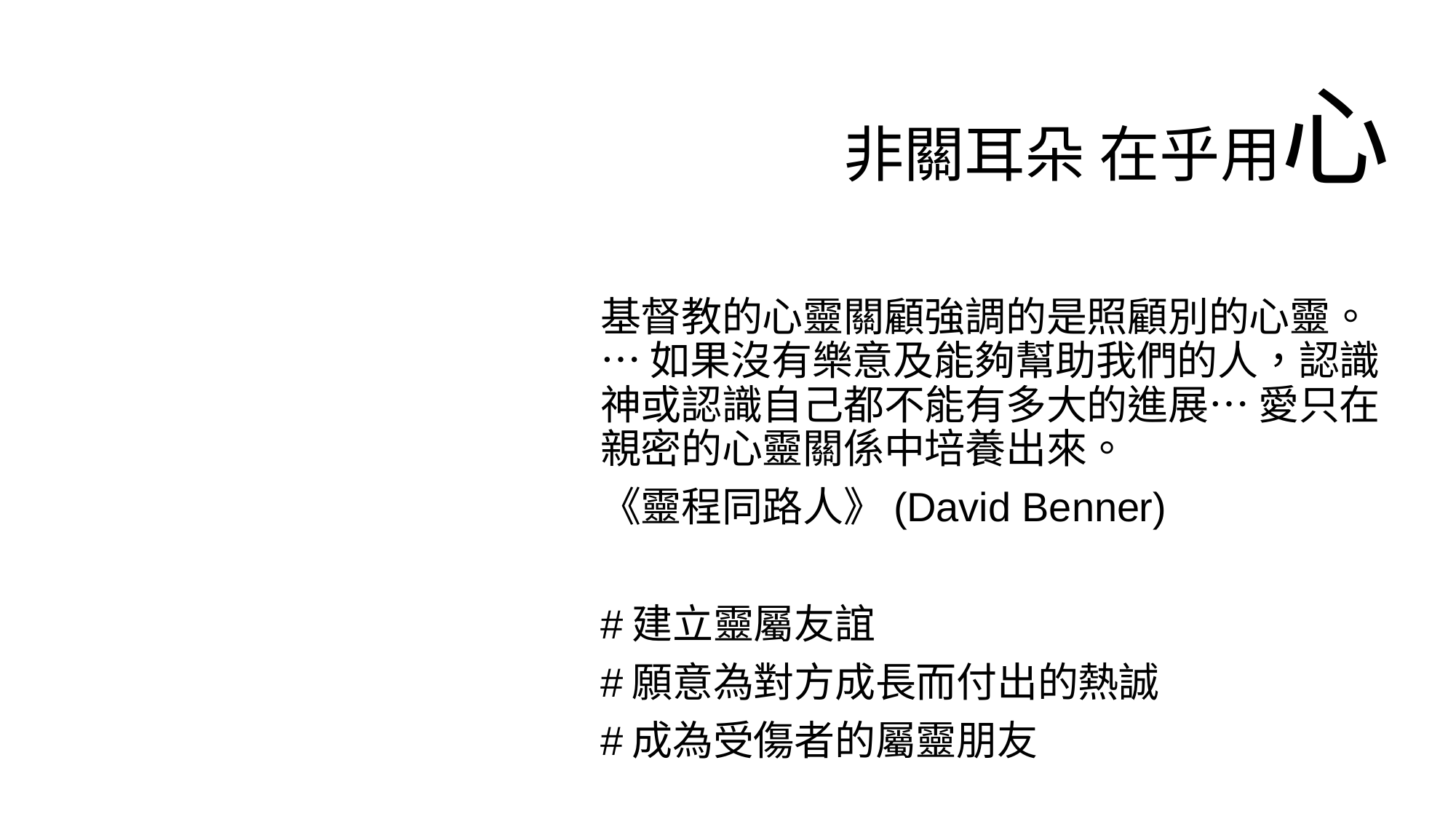

# 非關耳朵 在乎用心

基督教的心靈關顧強調的是照顧別的心靈。… 如果沒有樂意及能夠幫助我們的人，認識神或認識自己都不能有多大的進展… 愛只在親密的心靈關係中培養出來。
《靈程同路人》(David Benner)

#建立靈屬友誼
#願意為對方成長而付出的熱誠
#成為受傷者的屬靈朋友